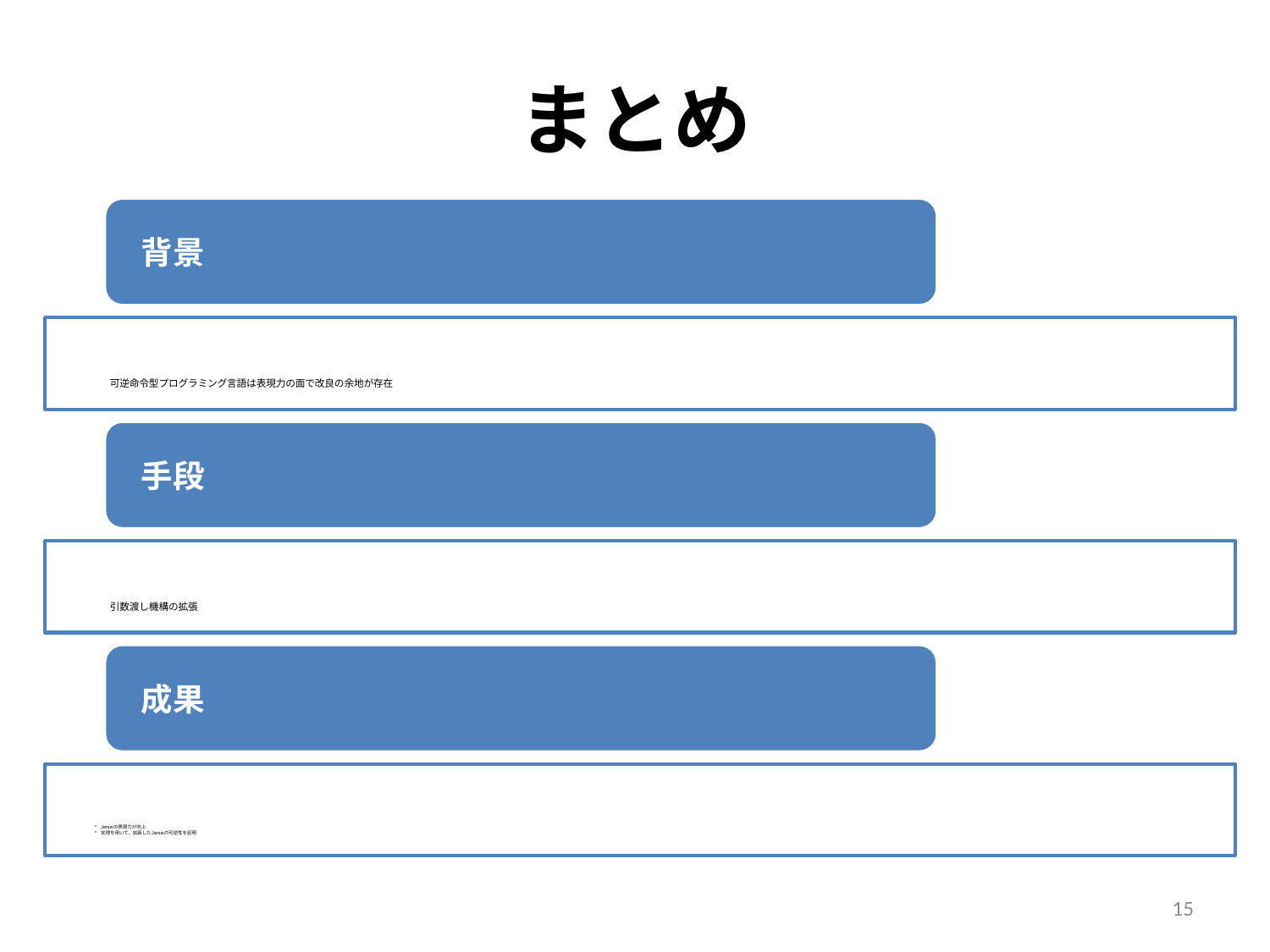

# まとめ
背景
手段
成果
 可逆命令型プログラミング言語は表現力の面で改良の余地が存在
Janusの表現力が向上
 引数渡し機構の拡張
定理を用いて，拡張したJanusの可逆性を証明
15